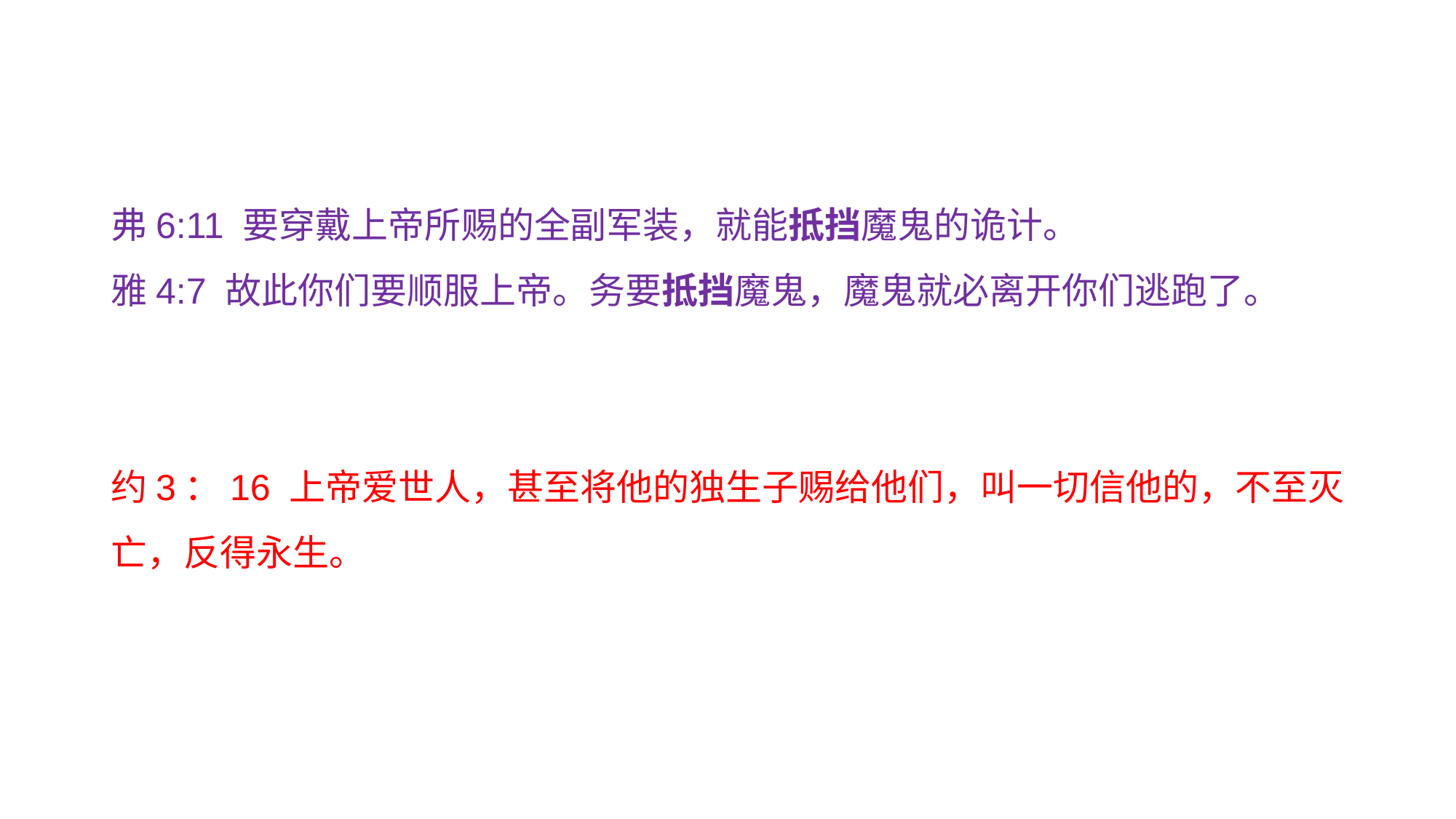

弗6:11 要穿戴上帝所赐的全副军装，就能抵挡魔鬼的诡计。
雅4:7 故此你们要顺服上帝。务要抵挡魔鬼，魔鬼就必离开你们逃跑了。

约3：16 上帝爱世人，甚至将他的独生子赐给他们，叫一切信他的，不至灭亡，反得永生。